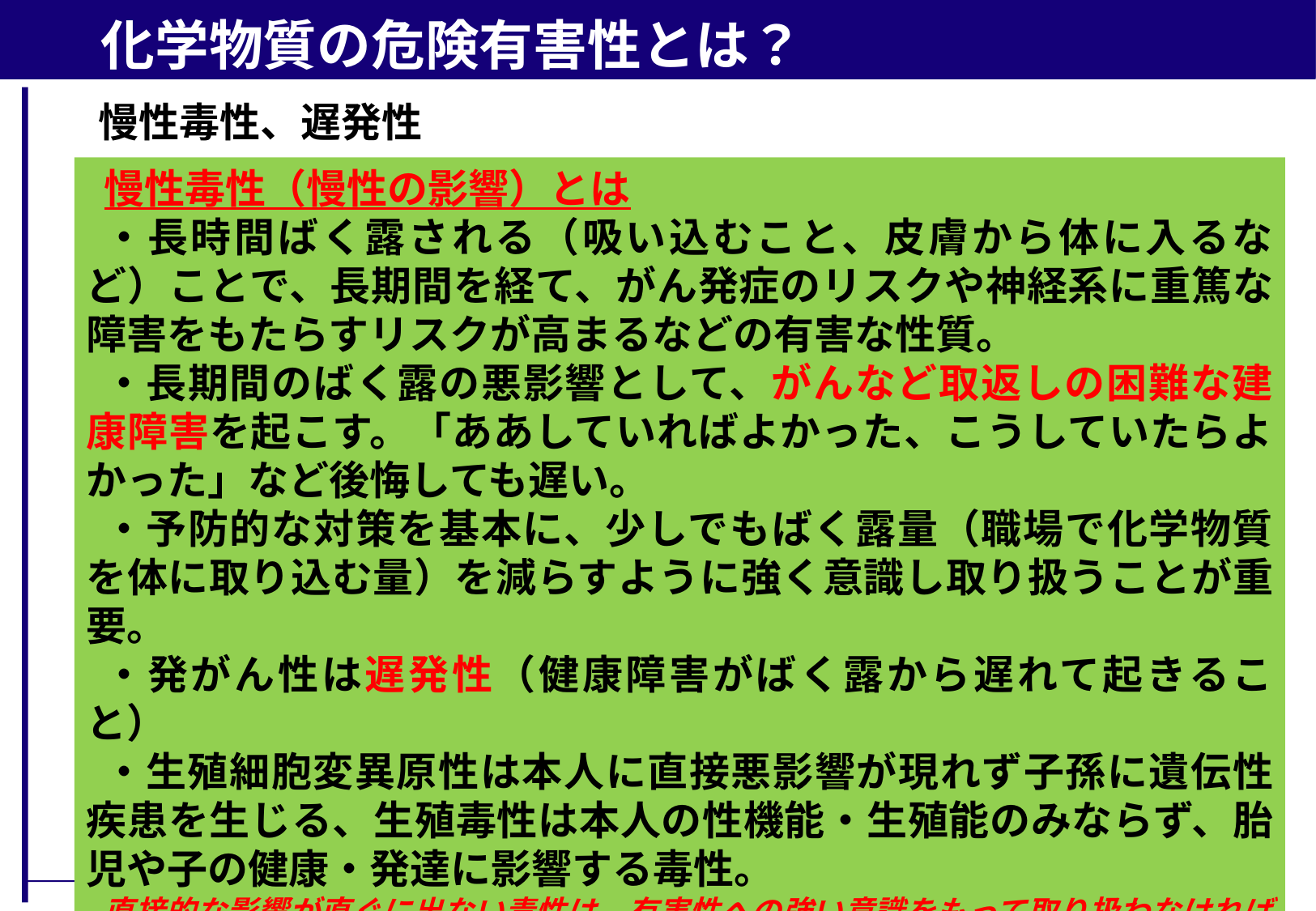

化学物質の危険有害性とは？
慢性毒性、遅発性
慢性毒性（慢性の影響）とは
・長時間ばく露される（吸い込むこと、皮膚から体に入るなど）ことで、長期間を経て、がん発症のリスクや神経系に重篤な障害をもたらすリスクが高まるなどの有害な性質。
・長期間のばく露の悪影響として、がんなど取返しの困難な建康障害を起こす。「ああしていればよかった、こうしていたらよかった」など後悔しても遅い。
・予防的な対策を基本に、少しでもばく露量（職場で化学物質を体に取り込む量）を減らすように強く意識し取り扱うことが重要。
・発がん性は遅発性（健康障害がばく露から遅れて起きること）
・生殖細胞変異原性は本人に直接悪影響が現れず子孫に遺伝性疾患を生じる、生殖毒性は本人の性機能・生殖能のみならず、胎児や子の健康・発達に影響する毒性。
直接的な影響が直ぐに出ない毒性は、有害性への強い意識をもって取り扱わなければならない。化学物質の危険・有害性は眼に見えない隠れたリスクであることを理解しましょう。